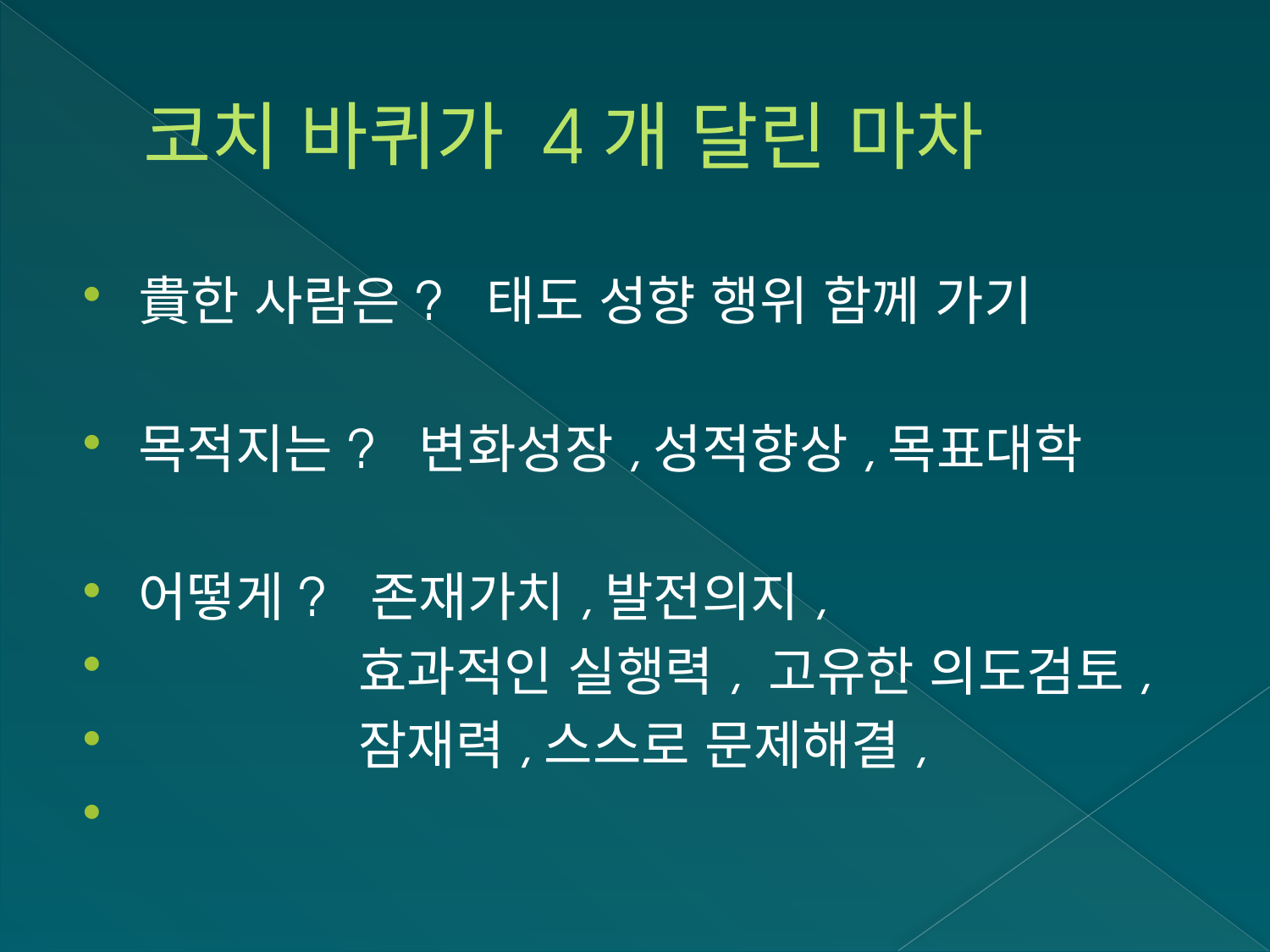

# 코치 바퀴가 4개 달린 마차
貴한 사람은?  태도 성향 행위 함께 가기

목적지는?  변화성장,성적향상,목표대학

어떻게?  존재가치,발전의지,
              효과적인 실행력, 고유한 의도검토,
              잠재력,스스로 문제해결,